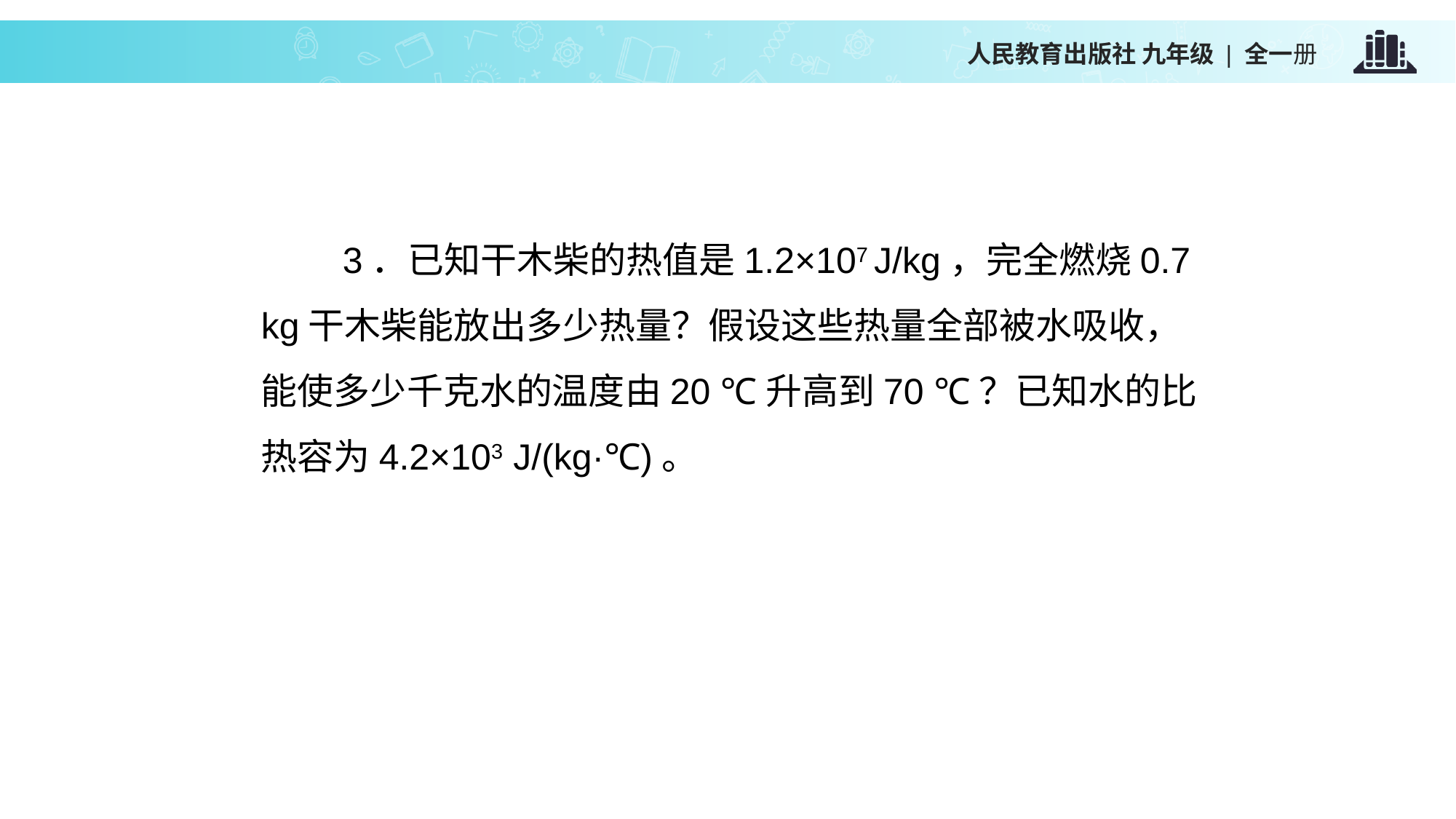

人民教育出版社 九年级 | 全一册
　　3．已知干木柴的热值是1.2×107 J/kg，完全燃烧0.7 kg干木柴能放出多少热量？假设这些热量全部被水吸收，能使多少千克水的温度由20 ℃升高到70 ℃？已知水的比热容为4.2×103 J/(kg·℃)。